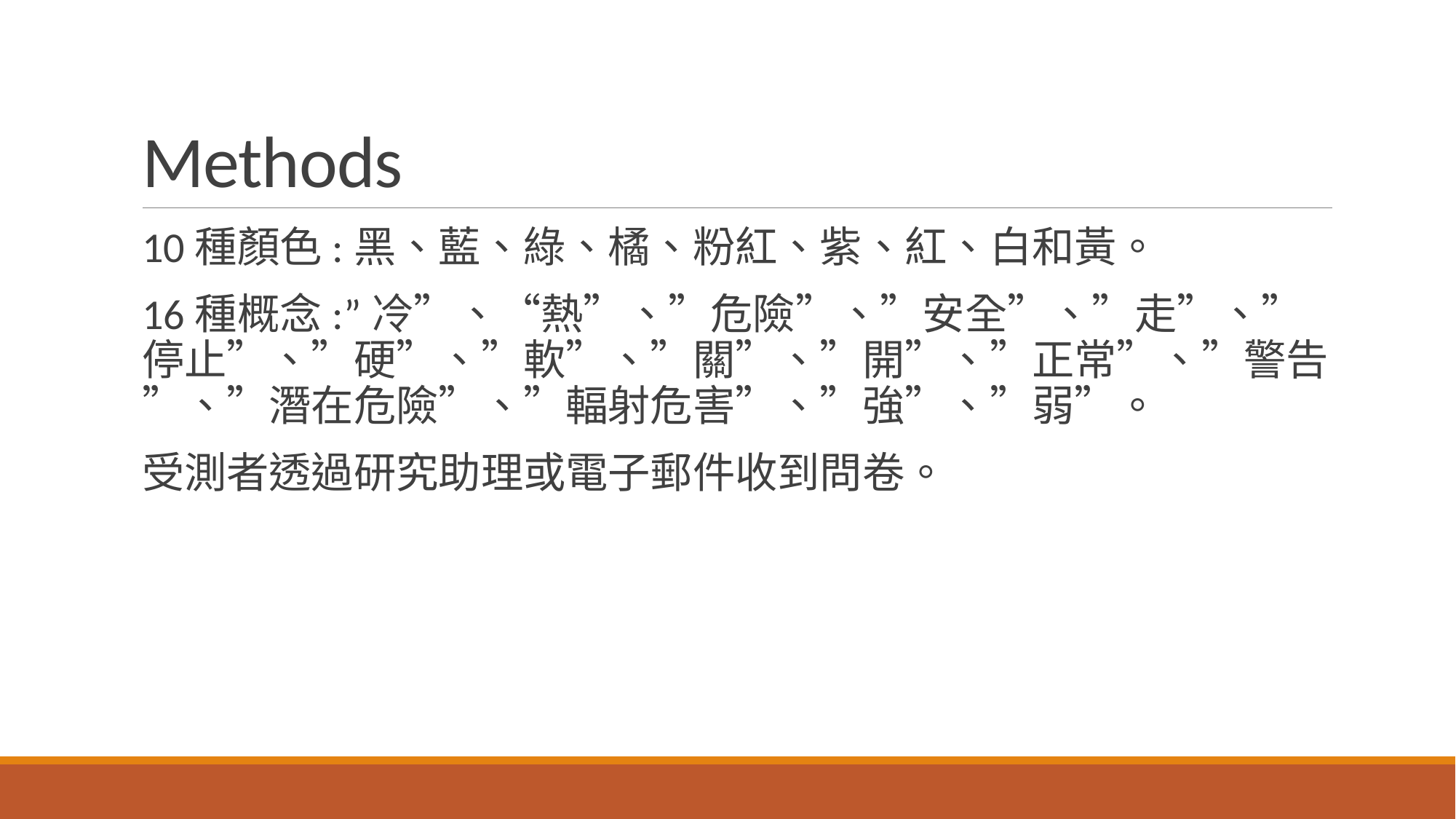

# Methods
10種顏色:黑、藍、綠、橘、粉紅、紫、紅、白和黃。
16種概念:”冷”、“熱”、”危險”、”安全”、”走”、”停止”、”硬”、”軟”、”關”、”開”、”正常”、”警告”、”潛在危險”、”輻射危害”、”強”、”弱”。
受測者透過研究助理或電子郵件收到問卷。